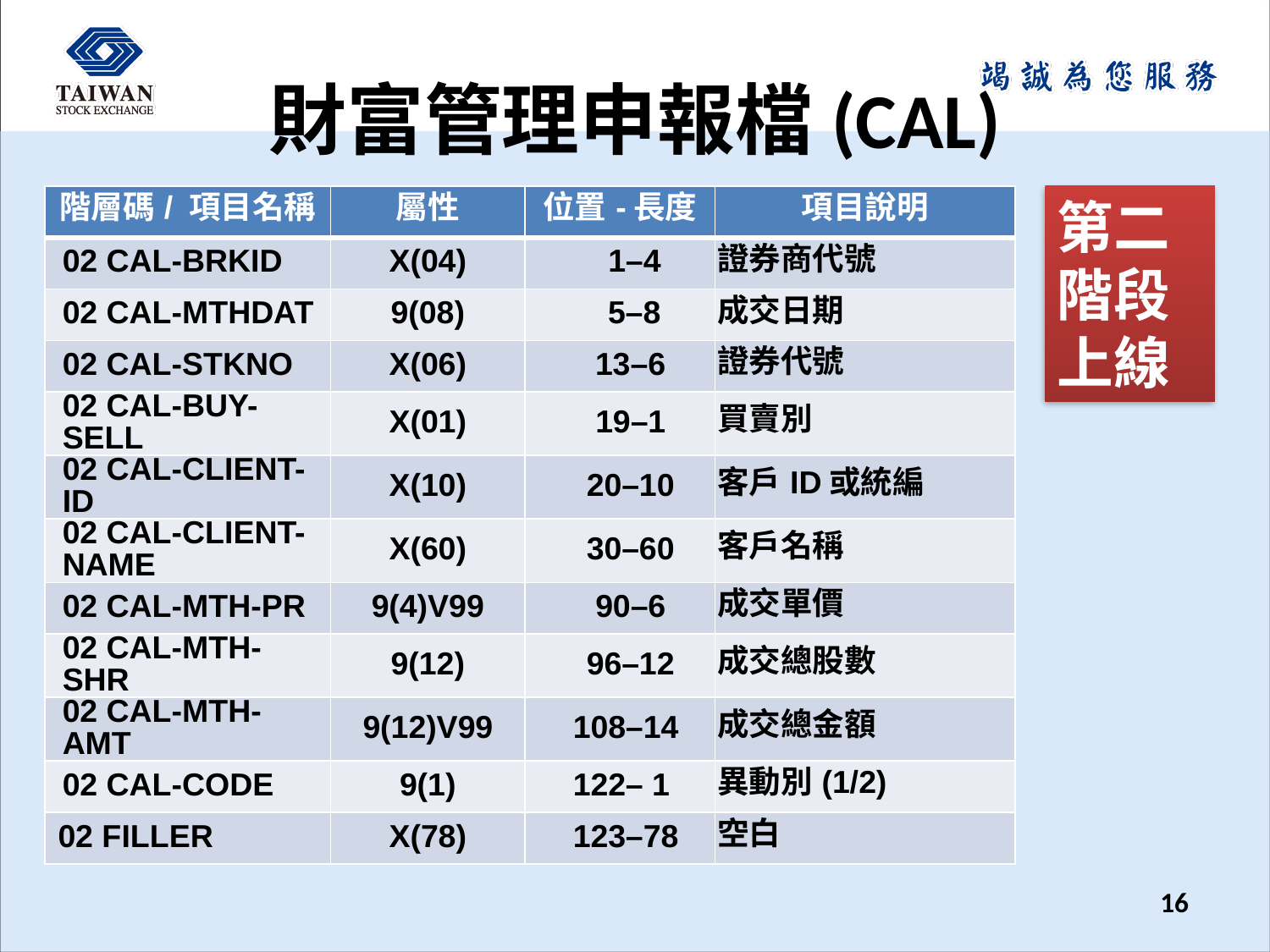

# 財富管理申報檔(CAL)
| 階層碼/ 項目名稱 | 屬性 | 位置-長度 | 項目說明 |
| --- | --- | --- | --- |
| 02 CAL-BRKID | X(04) | 1–4 | 證券商代號 |
| 02 CAL-MTHDAT | 9(08) | 5–8 | 成交日期 |
| 02 CAL-STKNO | X(06) | 13–6 | 證券代號 |
| 02 CAL-BUY-SELL | X(01) | 19–1 | 買賣別 |
| 02 CAL-CLIENT-ID | X(10) | 20–10 | 客戶ID或統編 |
| 02 CAL-CLIENT-NAME | X(60) | 30–60 | 客戶名稱 |
| 02 CAL-MTH-PR | 9(4)V99 | 90–6 | 成交單價 |
| 02 CAL-MTH-SHR | 9(12) | 96–12 | 成交總股數 |
| 02 CAL-MTH-AMT | 9(12)V99 | 108–14 | 成交總金額 |
| 02 CAL-CODE | 9(1) | 122– 1 | 異動別(1/2) |
| 02 FILLER | X(78) | 123–78 | 空白 |
第二階段上線
16